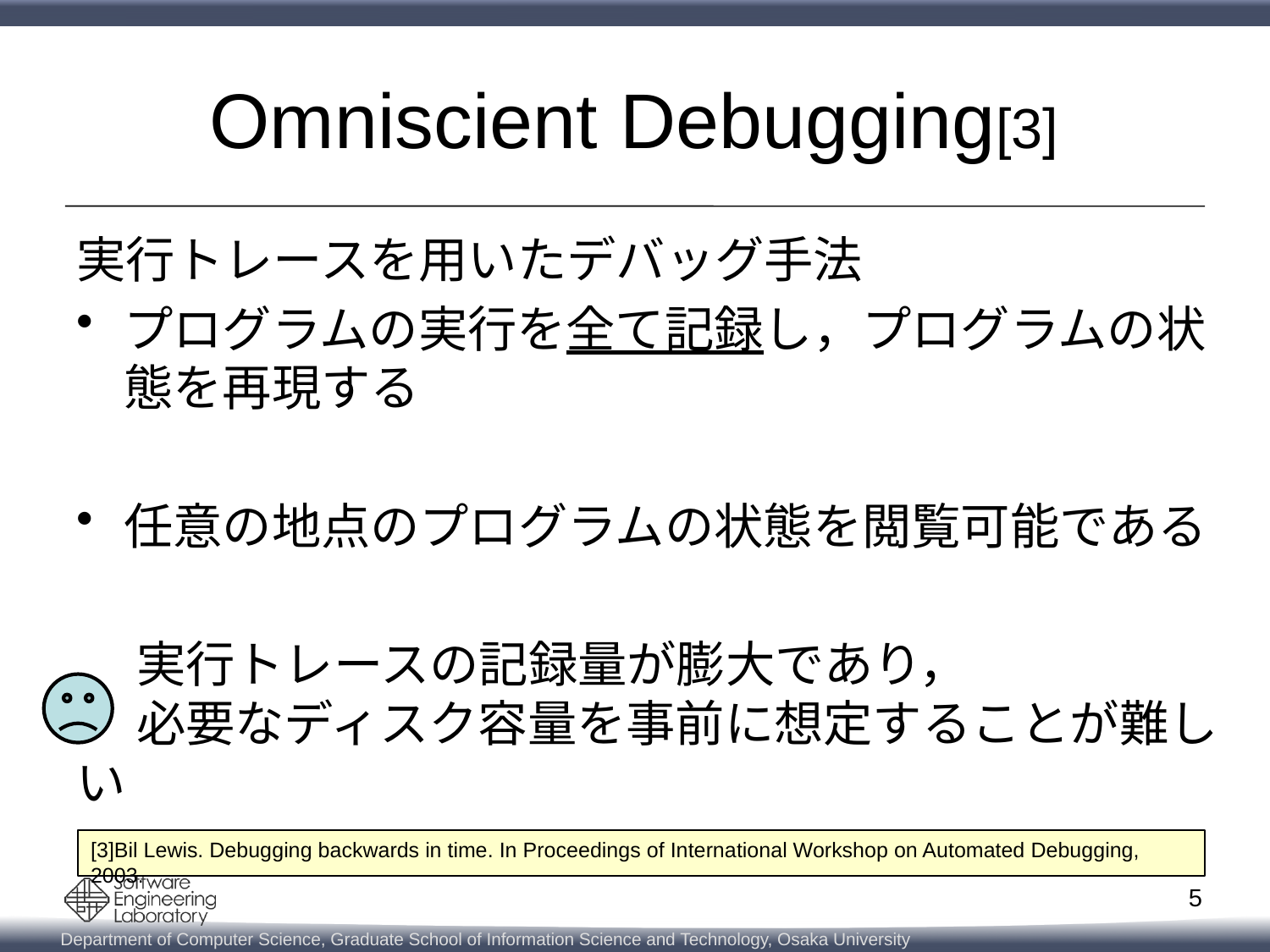

# Omniscient Debugging[3]
実行トレースを用いたデバッグ手法
プログラムの実行を全て記録し，プログラムの状態を再現する

任意の地点のプログラムの状態を閲覧可能である

　 実行トレースの記録量が膨大であり，
　 必要なディスク容量を事前に想定することが難しい

[3]Bil Lewis. Debugging backwards in time. In Proceedings of International Workshop on Automated Debugging, 2003.
5